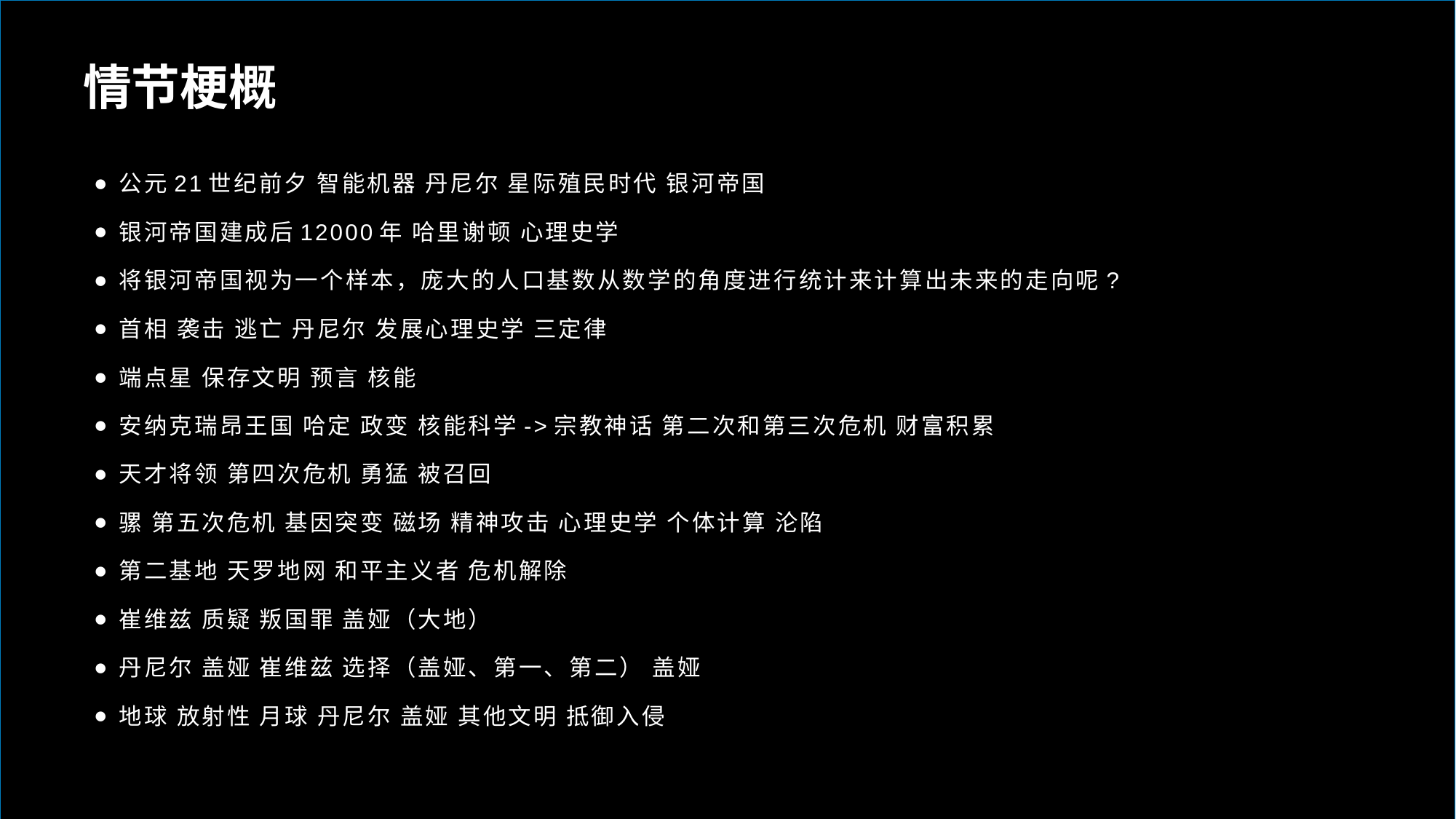

# 情节梗概
公元21世纪前夕 智能机器 丹尼尔 星际殖民时代 银河帝国
银河帝国建成后12000年 哈里谢顿 心理史学
将银河帝国视为一个样本，庞大的人口基数从数学的角度进行统计来计算出未来的走向呢?
首相 袭击 逃亡 丹尼尔 发展心理史学 三定律
端点星 保存文明 预言 核能
安纳克瑞昂王国 哈定 政变 核能科学->宗教神话 第二次和第三次危机 财富积累
天才将领 第四次危机 勇猛 被召回
骡 第五次危机 基因突变 磁场 精神攻击 心理史学 个体计算 沦陷
第二基地 天罗地网 和平主义者 危机解除
崔维兹 质疑 叛国罪 盖娅（大地）
丹尼尔 盖娅 崔维兹 选择（盖娅、第一、第二） 盖娅
地球 放射性 月球 丹尼尔 盖娅 其他文明 抵御入侵